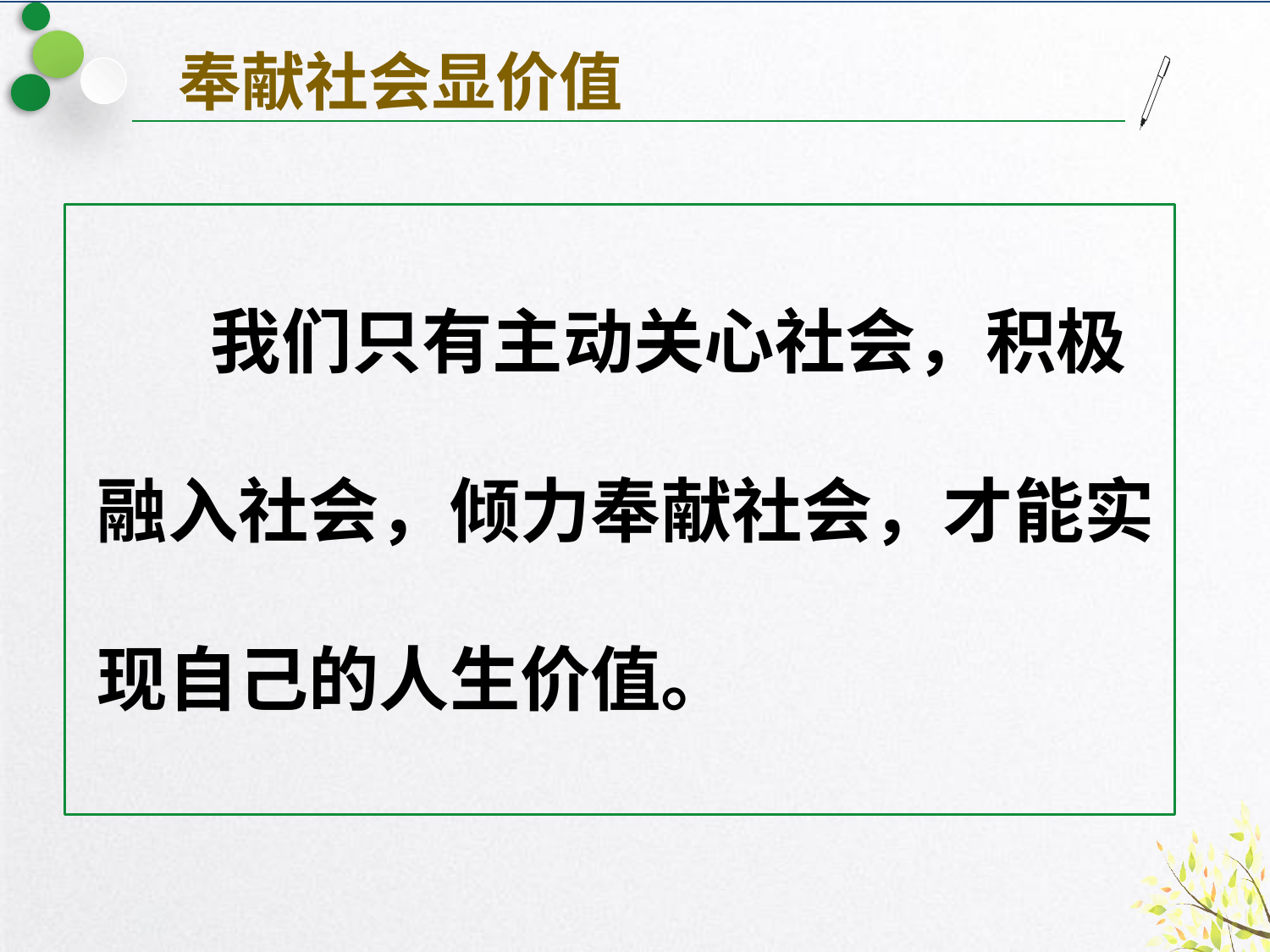

奉献社会显价值

      我们只有主动关心社会，积极融入社会，倾力奉献社会，才能实现自己的人生价值。